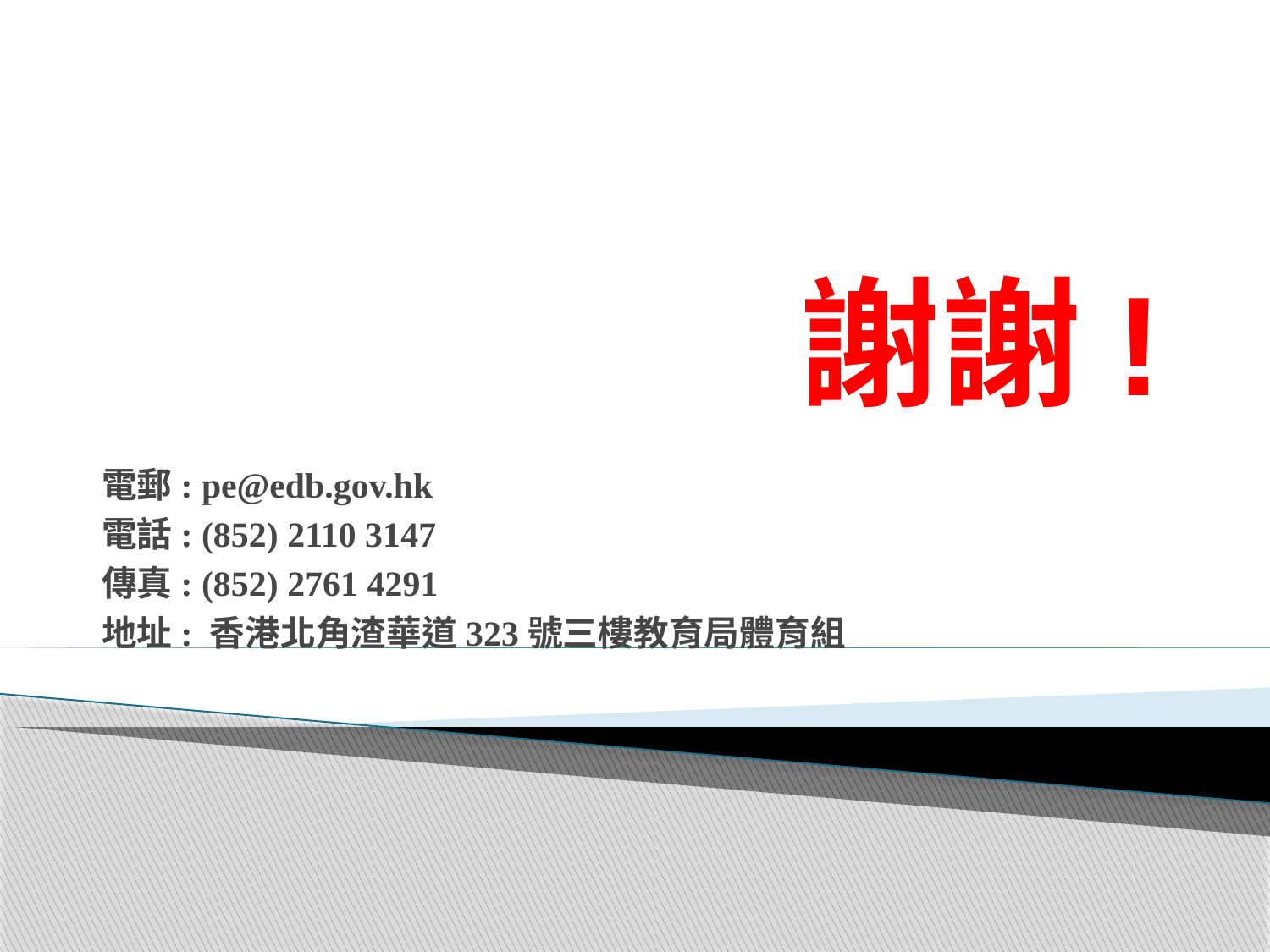

# 謝謝!
電郵: pe@edb.gov.hk
電話: (852) 2110 3147
傳真: (852) 2761 4291
地址: 香港北角渣華道323號三樓教育局體育組